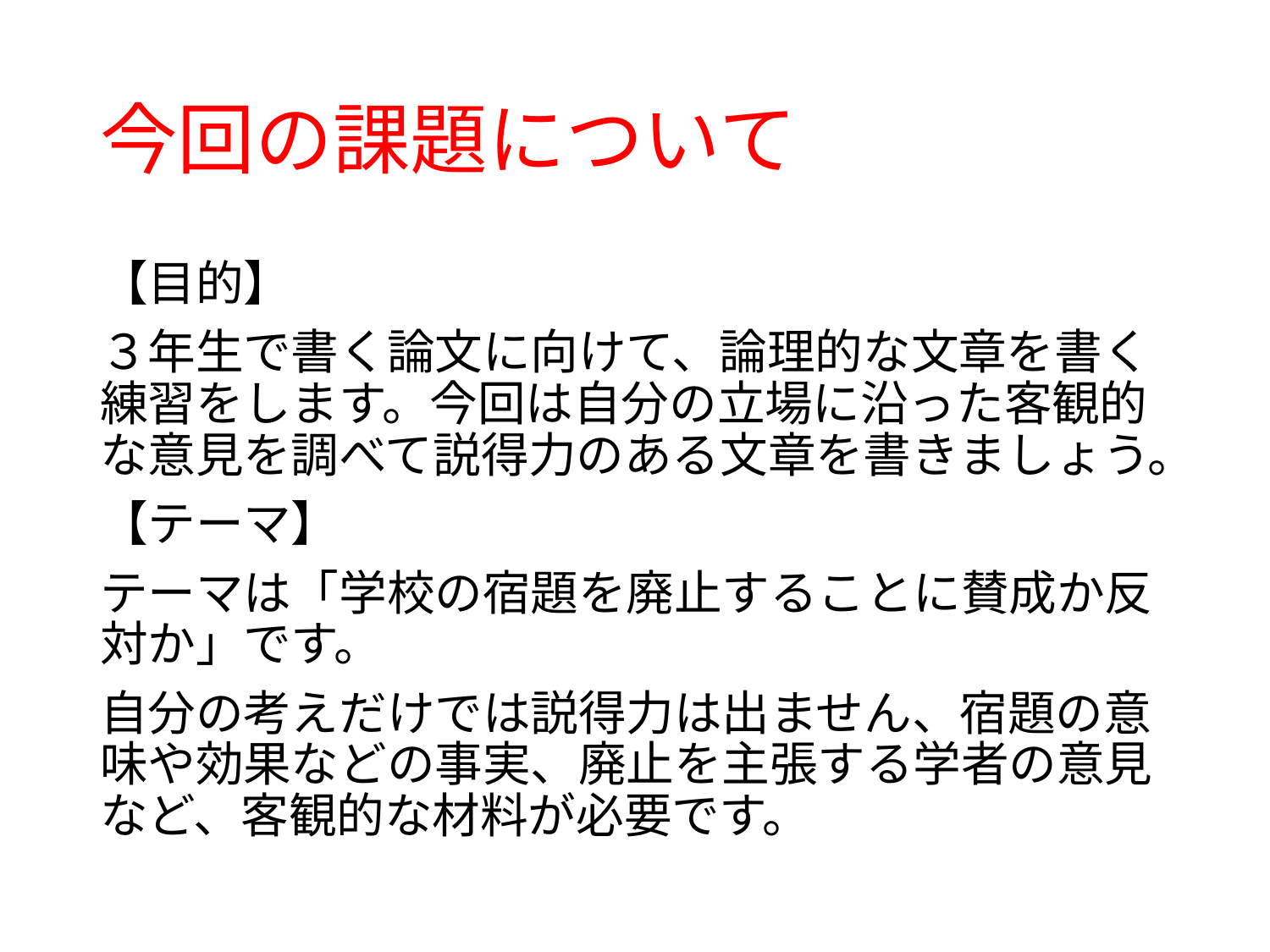

# 今回の課題について
【目的】
３年生で書く論文に向けて、論理的な文章を書く練習をします。今回は自分の立場に沿った客観的な意見を調べて説得力のある文章を書きましょう。
【テーマ】
テーマは「学校の宿題を廃止することに賛成か反対か」です。
自分の考えだけでは説得力は出ません、宿題の意味や効果などの事実、廃止を主張する学者の意見など、客観的な材料が必要です。